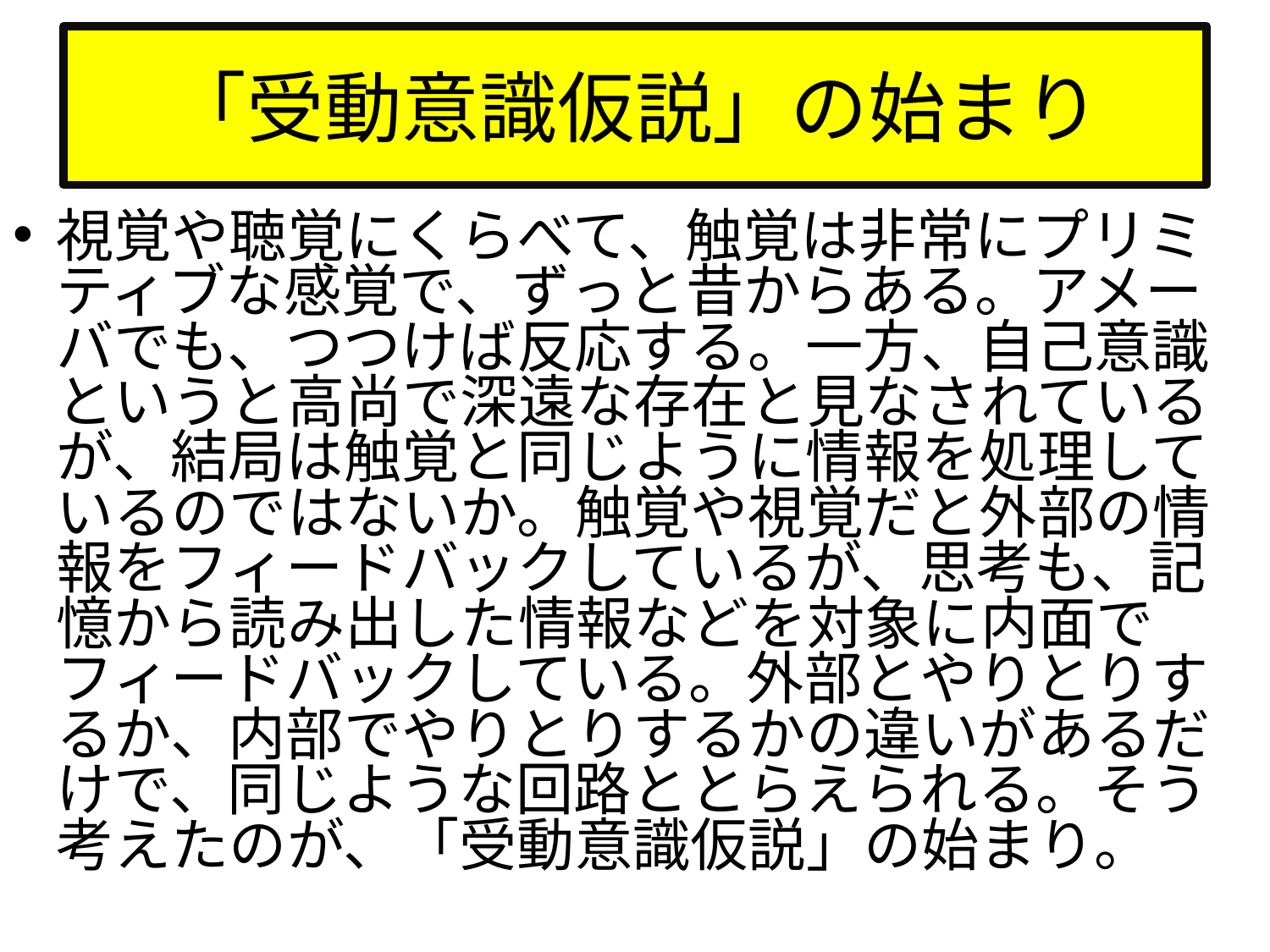

# 「受動意識仮説」の始まり
視覚や聴覚にくらべて、触覚は非常にプリミティブな感覚で、ずっと昔からある。アメーバでも、つつけば反応する。一方、自己意識というと高尚で深遠な存在と見なされているが、結局は触覚と同じように情報を処理しているのではないか。触覚や視覚だと外部の情報をフィードバックしているが、思考も、記憶から読み出した情報などを対象に内面でフィードバックしている。外部とやりとりするか、内部でやりとりするかの違いがあるだけで、同じような回路ととらえられる。そう考えたのが、「受動意識仮説」の始まり。